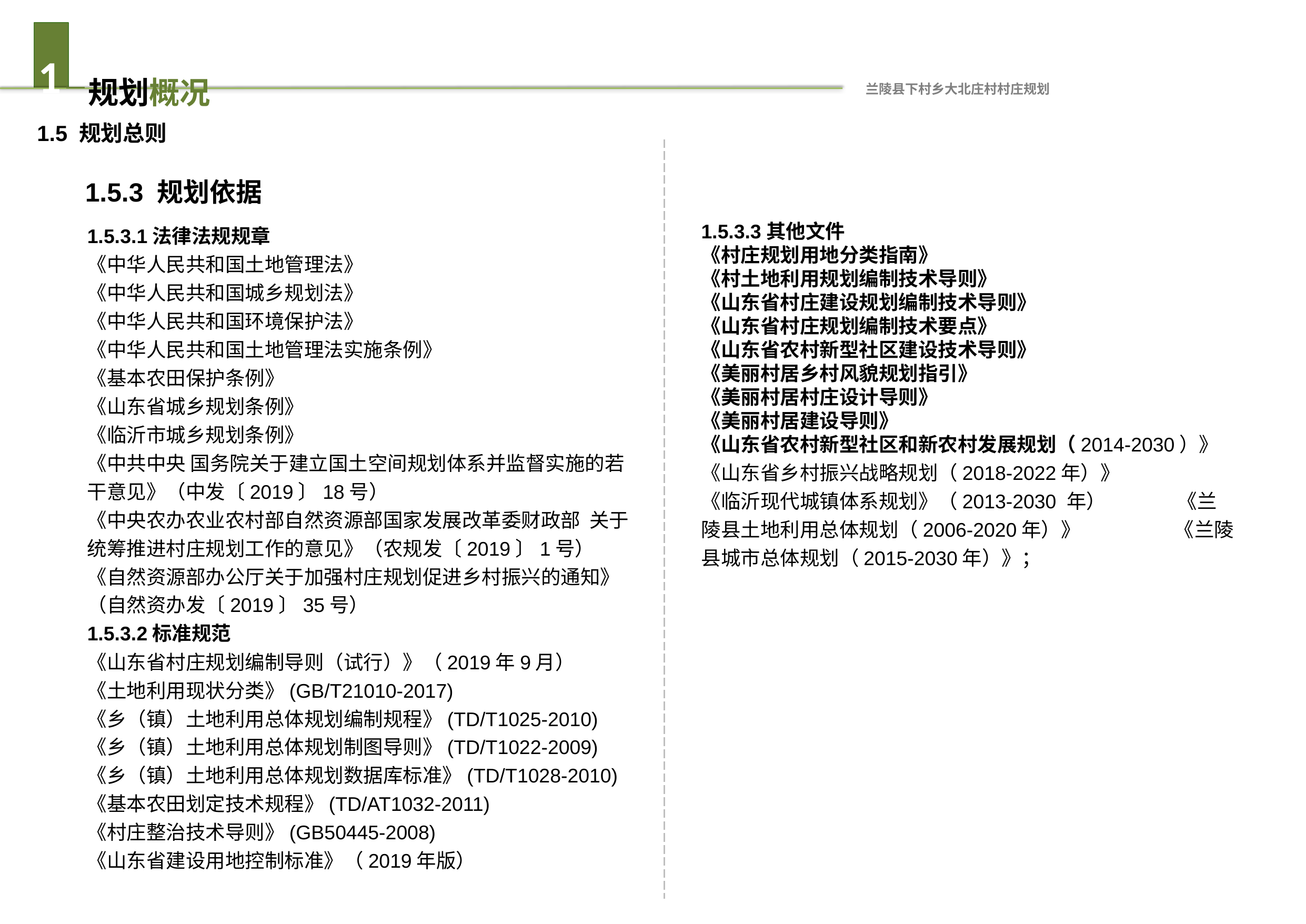

# 1	规划概况
兰陵县下村乡大北庄村村庄规划

1.5 规划总则

1.5.3 规划依据
1.5.3.1法律法规规章
《中华人民共和国土地管理法》《中华人民共和国城乡规划法》《中华人民共和国环境保护法》《中华人民共和国土地管理法实施条例》《基本农田保护条例》《山东省城乡规划条例》
《临沂市城乡规划条例》《中共中央 国务院关于建立国土空间规划体系并监督实施的若干意见》（中发〔2019〕18号）《中央农办农业农村部自然资源部国家发展改革委财政部  关于统筹推进村庄规划工作的意见》（农规发〔2019〕1号）《自然资源部办公厅关于加强村庄规划促进乡村振兴的通知》（自然资办发〔2019〕35号）
1.5.3.2标准规范
《山东省村庄规划编制导则（试行）》（2019年9月）
《土地利用现状分类》(GB/T21010-2017)《乡（镇）土地利用总体规划编制规程》(TD/T1025-2010)《乡（镇）土地利用总体规划制图导则》(TD/T1022-2009)《乡（镇）土地利用总体规划数据库标准》(TD/T1028-2010)《基本农田划定技术规程》(TD/AT1032-2011)《村庄整治技术导则》(GB50445-2008)《山东省建设用地控制标准》（2019年版）

1.5.3.3其他文件《村庄规划用地分类指南》《村土地利用规划编制技术导则》《山东省村庄建设规划编制技术导则》《山东省村庄规划编制技术要点》《山东省农村新型社区建设技术导则》《美丽村居乡村风貌规划指引》《美丽村居村庄设计导则》《美丽村居建设导则》《山东省农村新型社区和新农村发展规划（2014-2030）》《山东省乡村振兴战略规划（2018-2022年）》
《临沂现代城镇体系规划》（2013-2030 年）                《兰陵县土地利用总体规划（2006-2020年）》                     《兰陵县城市总体规划（2015-2030年）》；